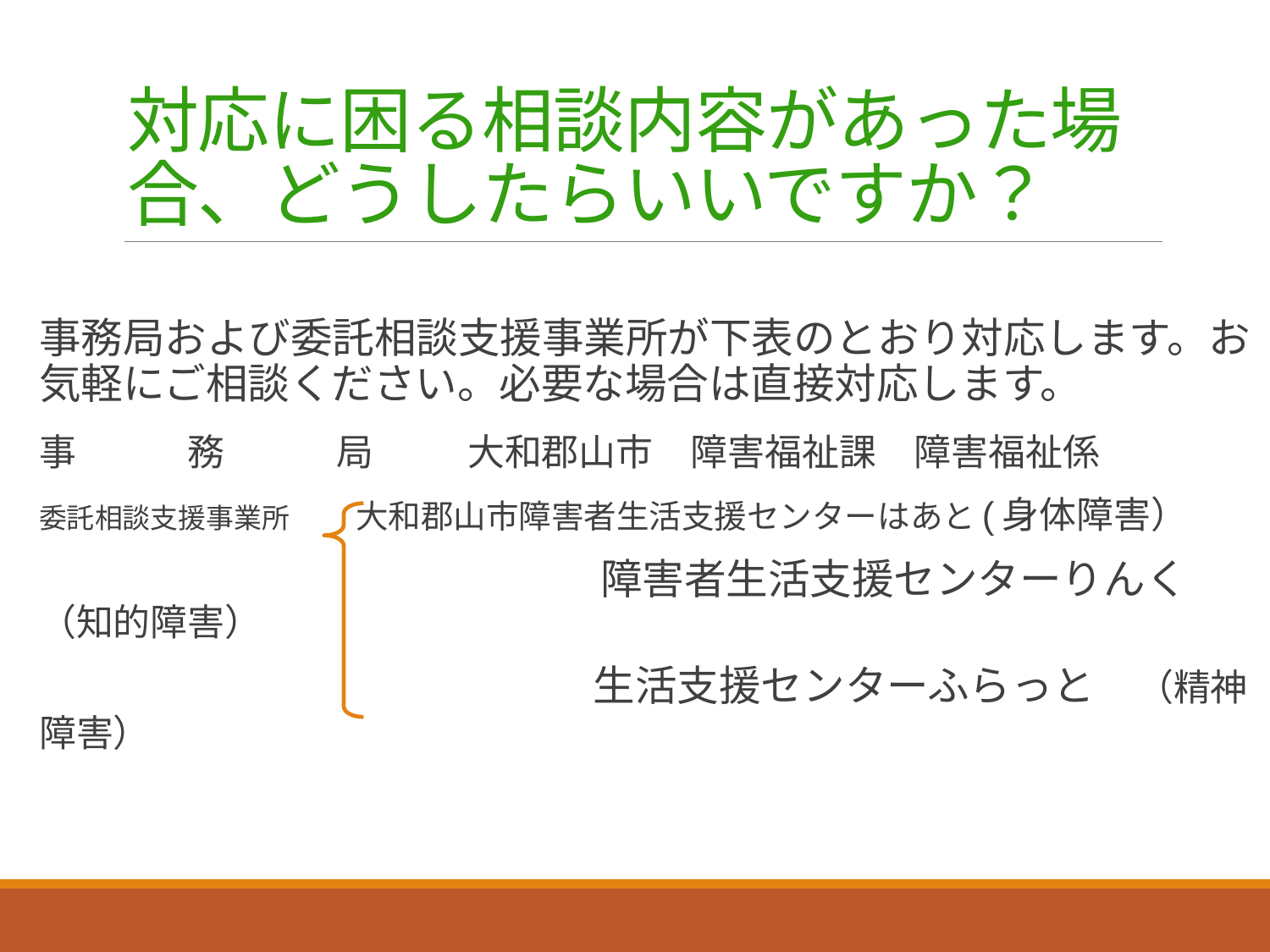

# 対応に困る相談内容があった場合、どうしたらいいですか？
事務局および委託相談支援事業所が下表のとおり対応します。お気軽にご相談ください。必要な場合は直接対応します。
事　　　務　　　局　　 大和郡山市　障害福祉課　障害福祉係
委託相談支援事業所　　大和郡山市障害者生活支援センターはあと(身体障害）
　　　　　　　　　　　　　　　　　 障害者生活支援センターりんく　（知的障害）
　　　　　　　　　　　　　 生活支援センターふらっと　（精神障害）